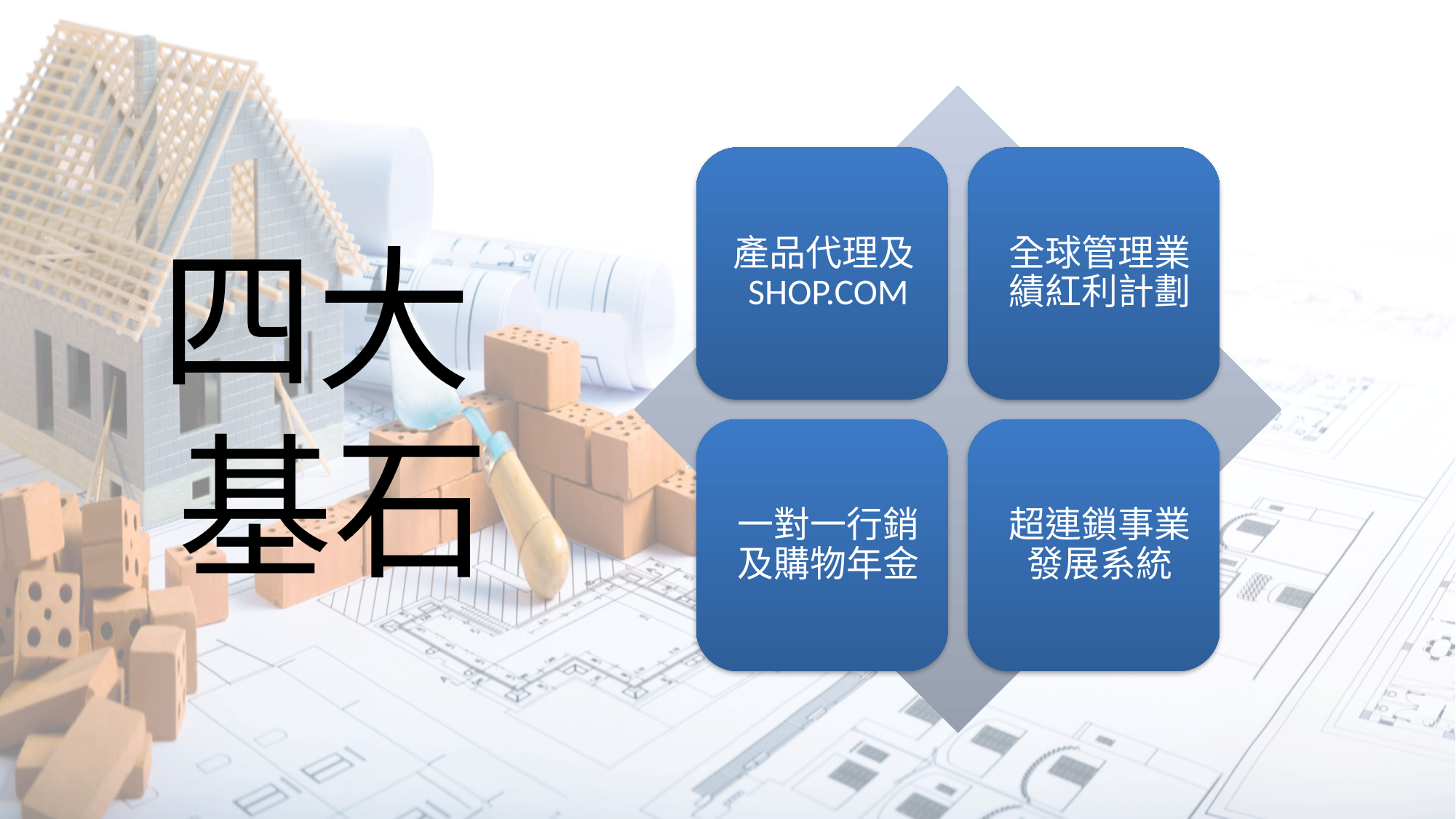

產品代理及SHOP.COM
全球管理業績紅利計劃
一對一行銷及購物年金
超連鎖事業發展系統
四大
基石